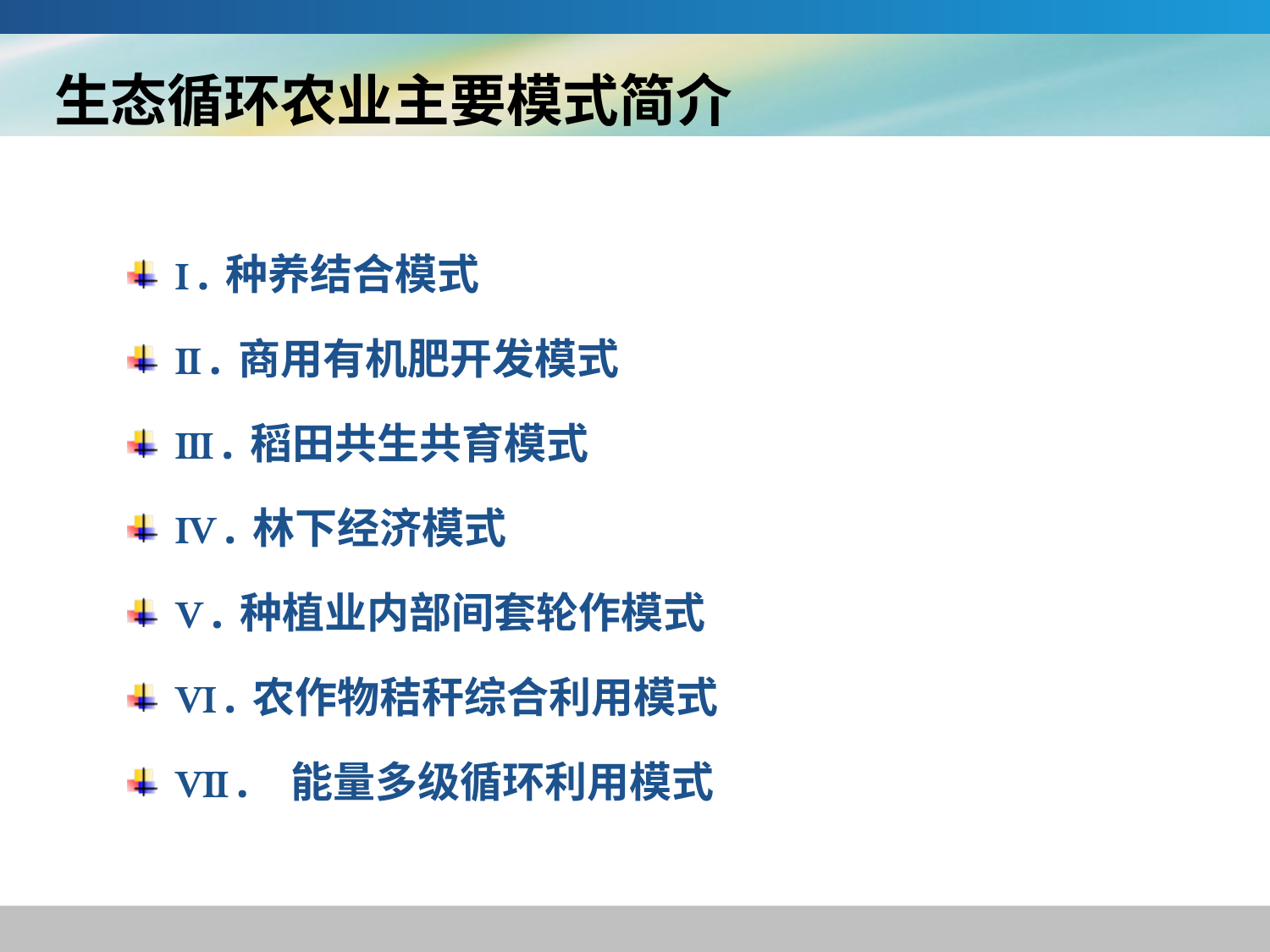

# 生态循环农业主要模式简介
Ⅰ.种养结合模式
Ⅱ.商用有机肥开发模式
Ⅲ.稻田共生共育模式
Ⅳ.林下经济模式
Ⅴ.种植业内部间套轮作模式
Ⅵ.农作物秸秆综合利用模式
Ⅶ. 能量多级循环利用模式